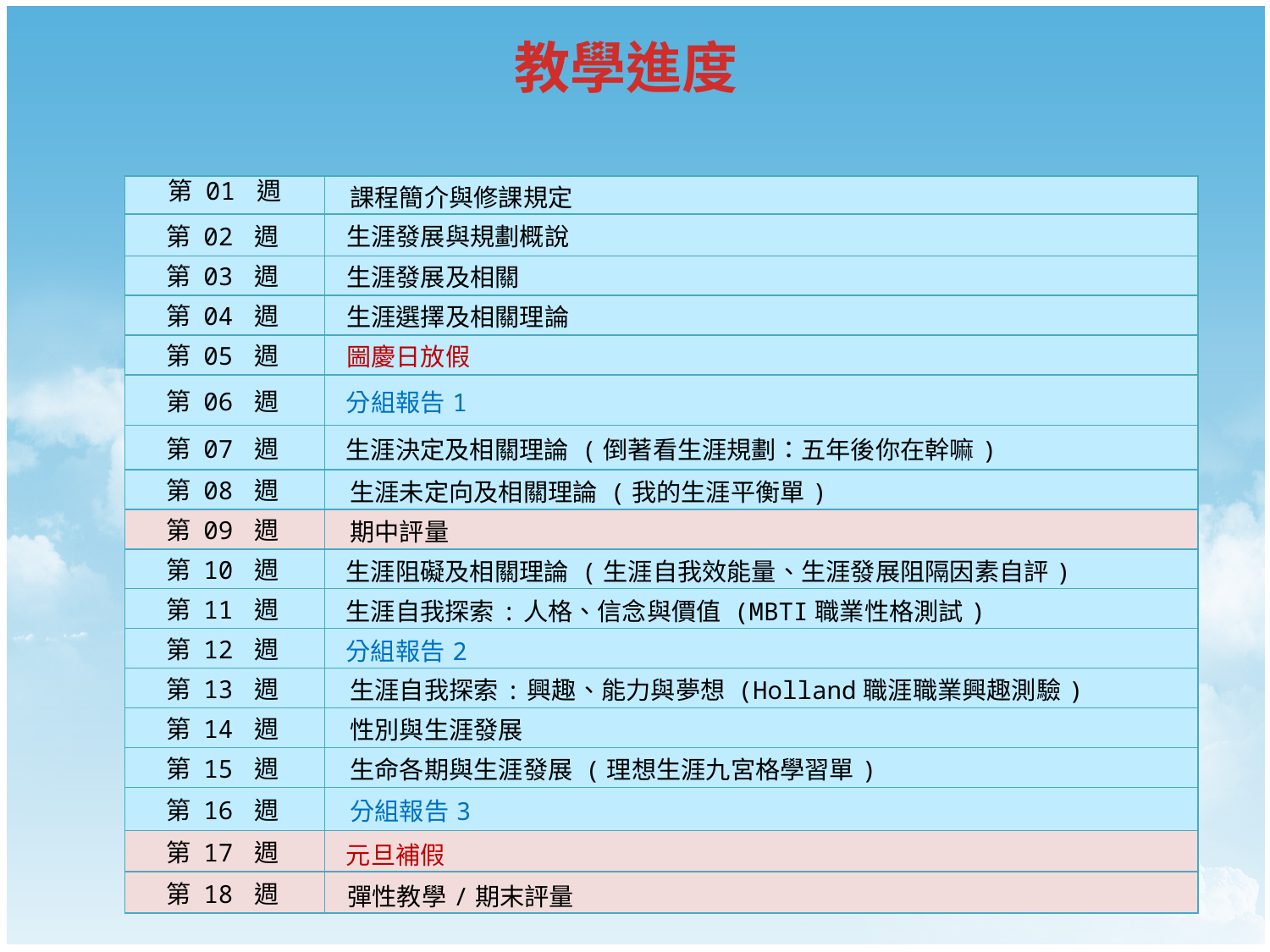

# 教學進度
| 第 01 週 | 課程簡介與修課規定 |
| --- | --- |
| 第 02 週 | 生涯發展與規劃概說 |
| 第 03 週 | 生涯發展及相關 |
| 第 04 週 | 生涯選擇及相關理論 |
| 第 05 週 | 圌慶日放假 |
| 第 06 週 | 分組報告1 |
| 第 07 週 | 生涯決定及相關理論 (倒著看生涯規劃：五年後你在幹嘛) |
| 第 08 週 | 生涯未定向及相關理論 (我的生涯平衡單) |
| 第 09 週 | 期中評量 |
| 第 10 週 | 生涯阻礙及相關理論 (生涯自我效能量、生涯發展阻隔因素自評) |
| 第 11 週 | 生涯自我探索:人格、信念與價值 (MBTI職業性格測試) |
| 第 12 週 | 分組報告2 |
| 第 13 週 | 生涯自我探索:興趣、能力與夢想 (Holland職涯職業興趣測驗) |
| 第 14 週 | 性別與生涯發展 |
| 第 15 週 | 生命各期與生涯發展 (理想生涯九宮格學習單) |
| 第 16 週 | 分組報告3 |
| 第 17 週 | 元旦補假 |
| 第 18 週 | 彈性教學/期末評量 |